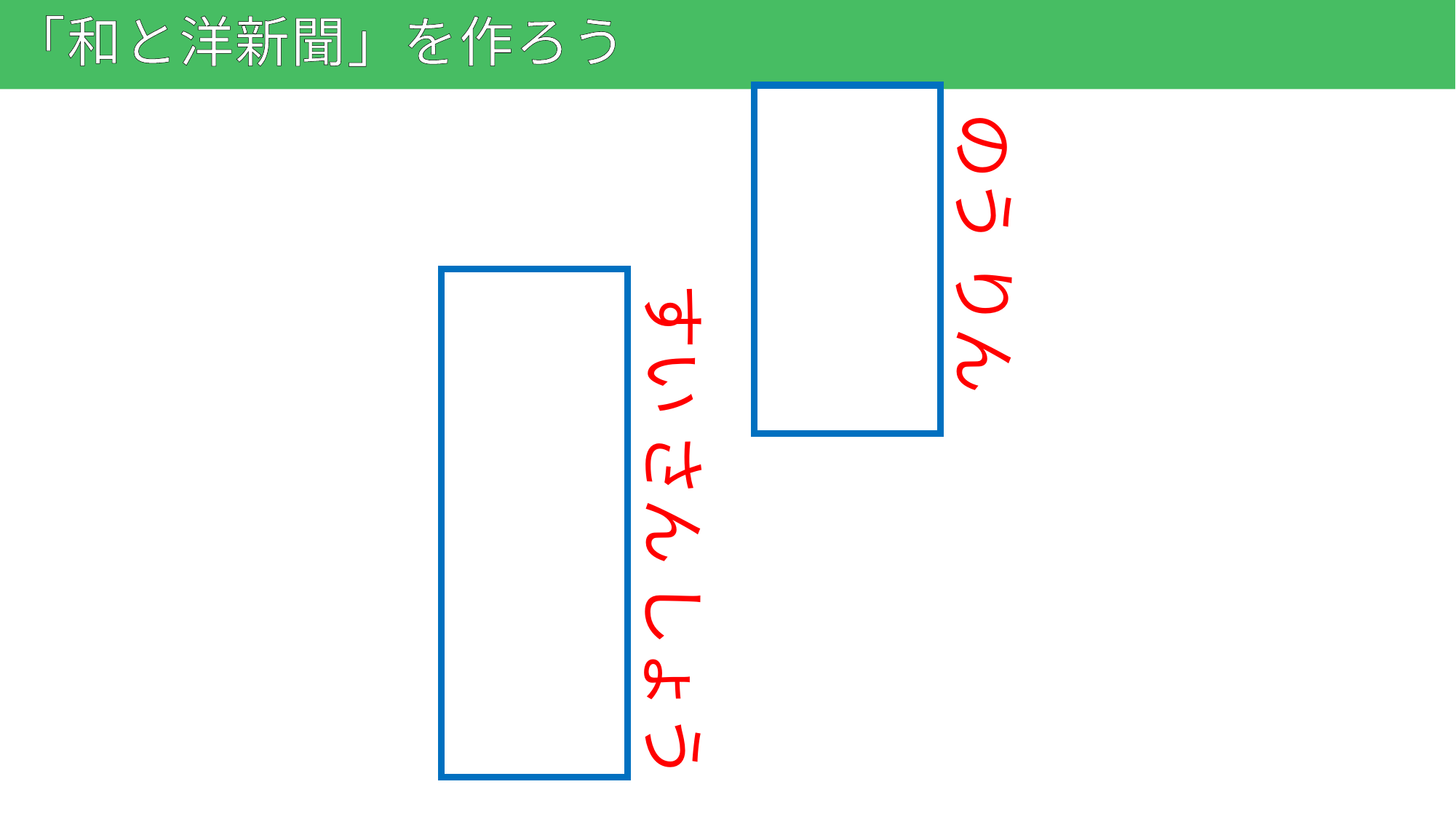

# 「和と洋新聞」を作ろう
11
農林

のう りん
水産省

すい さん しょう